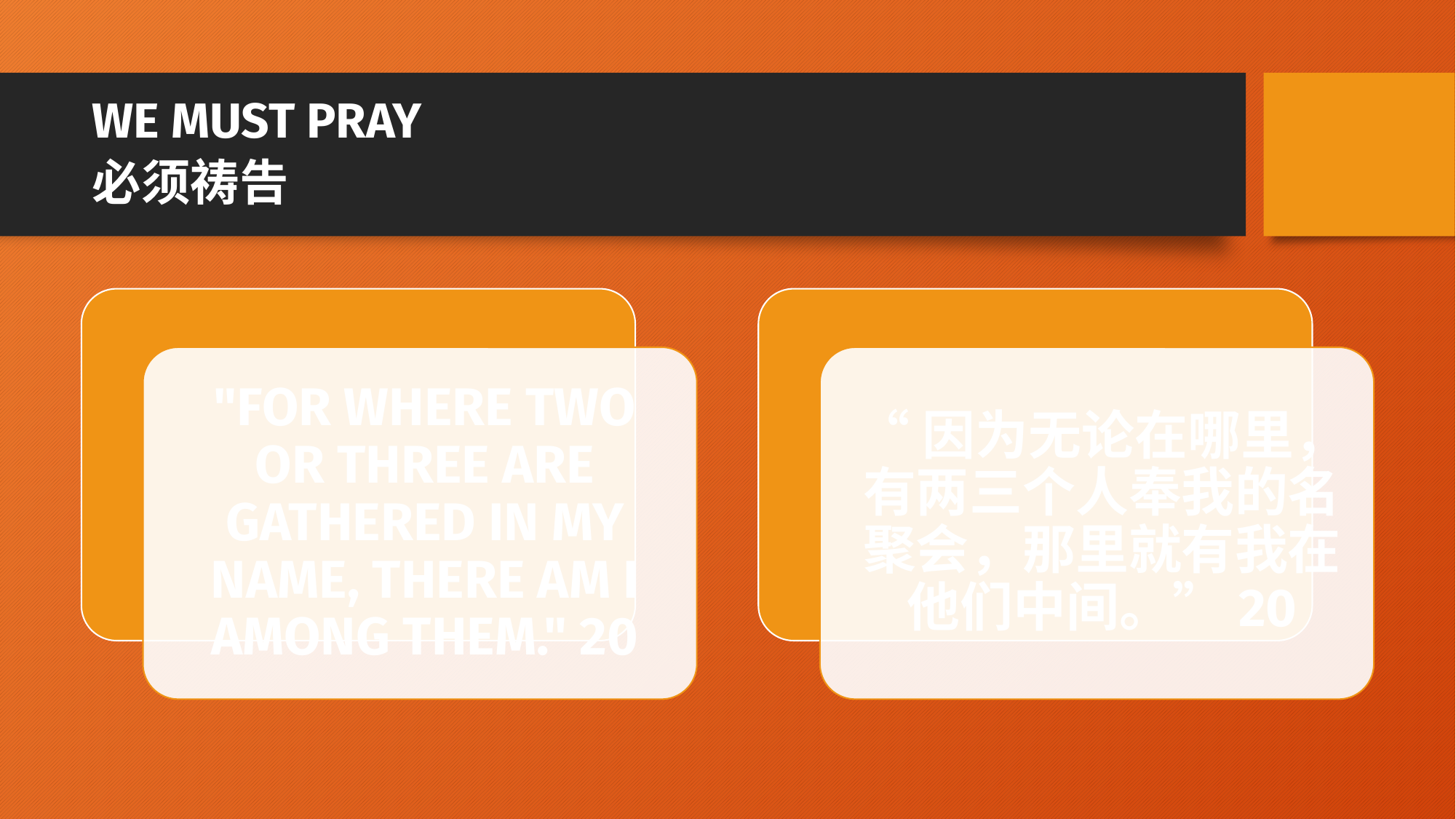

# WE MUST PRAY 必须祷告
"FOR WHERE TWO OR THREE ARE GATHERED IN MY NAME, THERE AM I AMONG THEM." 20
“因为无论在哪里，有两三个人奉我的名聚会，那里就有我在他们中间。”20